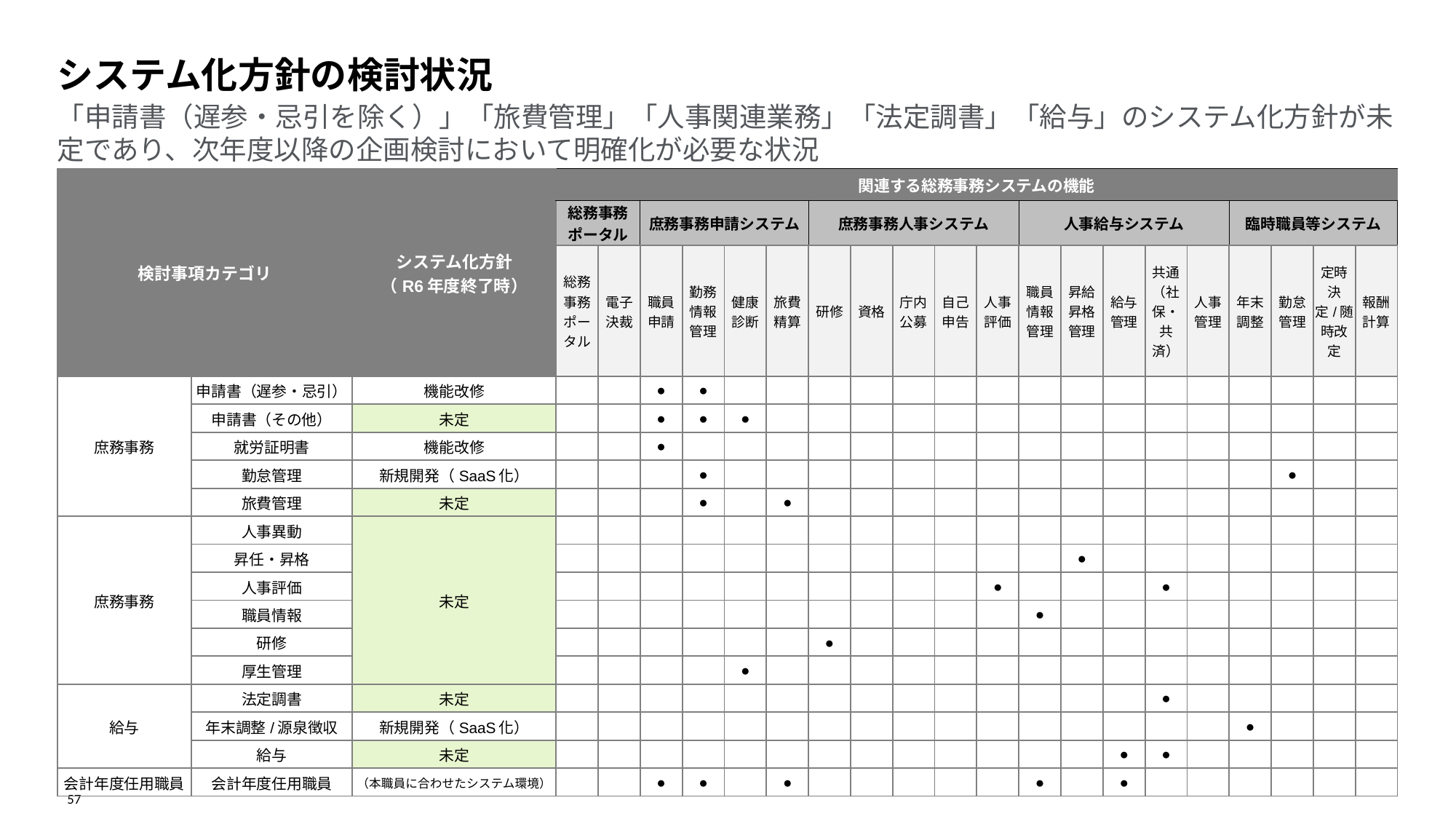

システム化方針の検討状況
# 「申請書（遅参・忌引を除く）」「旅費管理」「人事関連業務」「法定調書」「給与」のシステム化方針が未定であり、次年度以降の企画検討において明確化が必要な状況
| 検討事項カテゴリ |  | システム化方針 （R6年度終了時） | 関連する総務事務システムの機能 |  |  |  |  |  |  |  |  |  |  |  |  |  |  |  |  |  |  |  |
| --- | --- | --- | --- | --- | --- | --- | --- | --- | --- | --- | --- | --- | --- | --- | --- | --- | --- | --- | --- | --- | --- | --- |
|  |  |  | 総務事務 ポータル |  | 庶務事務申請システム |  |  |  | 庶務事務人事システム |  |  |  |  | 人事給与システム |  |  |  |  | 臨時職員等システム |  |  |  |
|  |  |  | 総務事務ポータル | 電子決裁 | 職員申請 | 勤務情報管理 | 健康診断 | 旅費精算 | 研修 | 資格 | 庁内公募 | 自己申告 | 人事評価 | 職員情報管理 | 昇給昇格管理 | 給与管理 | 共通（社保・共済） | 人事管理 | 年末調整 | 勤怠管理 | 定時決定/随時改定 | 報酬計算 |
| 庶務事務 | 申請書（遅参・忌引） | 機能改修 |  |  | ● | ● |  |  |  |  |  |  |  |  |  |  |  |  |  |  |  |  |
|  | 申請書（その他） | 未定 |  |  | ● | ● | ● |  |  |  |  |  |  |  |  |  |  |  |  |  |  |  |
|  | 就労証明書 | 機能改修 |  |  | ● |  |  |  |  |  |  |  |  |  |  |  |  |  |  |  |  |  |
|  | 勤怠管理 | 新規開発（SaaS化） |  |  |  | ● |  |  |  |  |  |  |  |  |  |  |  |  |  | ● |  |  |
|  | 旅費管理 | 未定 |  |  |  | ● |  | ● |  |  |  |  |  |  |  |  |  |  |  |  |  |  |
| 庶務事務 | 人事異動 | 未定 |  |  |  |  |  |  |  |  |  |  |  |  |  |  |  |  |  |  |  |  |
|  | 昇任・昇格 |  |  |  |  |  |  |  |  |  |  |  |  |  | ● |  |  |  |  |  |  |  |
|  | 人事評価 |  |  |  |  |  |  |  |  |  |  |  | ● |  |  |  | ● |  |  |  |  |  |
|  | 職員情報 |  |  |  |  |  |  |  |  |  |  |  |  | ● |  |  |  |  |  |  |  |  |
|  | 研修 |  |  |  |  |  |  |  | ● |  |  |  |  |  |  |  |  |  |  |  |  |  |
|  | 厚生管理 |  |  |  |  |  | ● |  |  |  |  |  |  |  |  |  |  |  |  |  |  |  |
| 給与 | 法定調書 | 未定 |  |  |  |  |  |  |  |  |  |  |  |  |  |  | ● |  |  |  |  |  |
|  | 年末調整/源泉徴収 | 新規開発（SaaS化） |  |  |  |  |  |  |  |  |  |  |  |  |  |  |  |  | ● |  |  |  |
|  | 給与 | 未定 |  |  |  |  |  |  |  |  |  |  |  |  |  | ● | ● |  |  |  |  |  |
| 会計年度任用職員 | 会計年度任用職員 | （本職員に合わせたシステム環境） |  |  | ● | ● |  | ● |  |  |  |  |  | ● |  | ● |  |  |  |  |  |  |
57